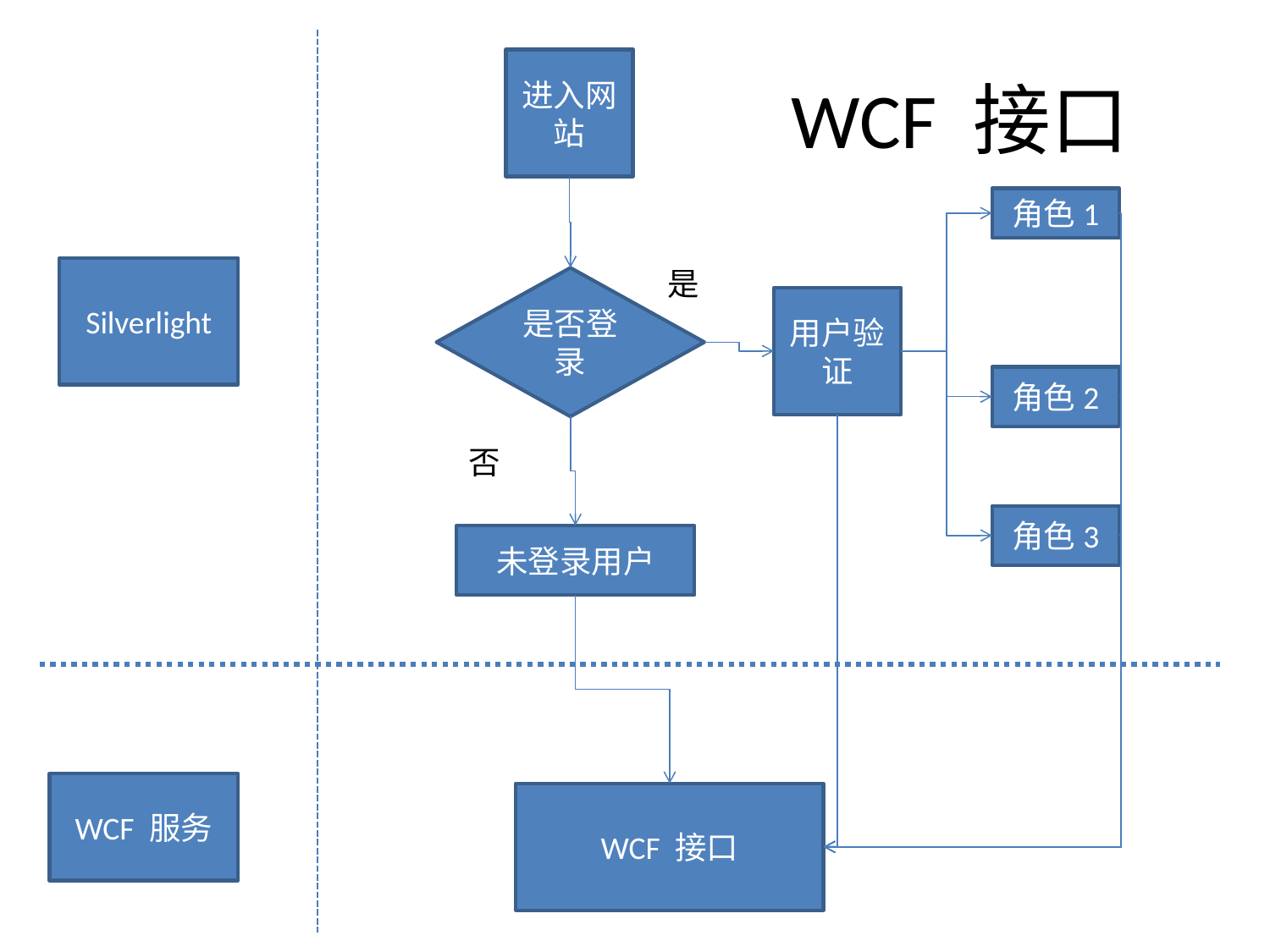

# WCF 接口
进入网站
角色1
Silverlight
是
是否登录
用户验证
角色2
否
角色3
未登录用户
WCF 服务
WCF 接口